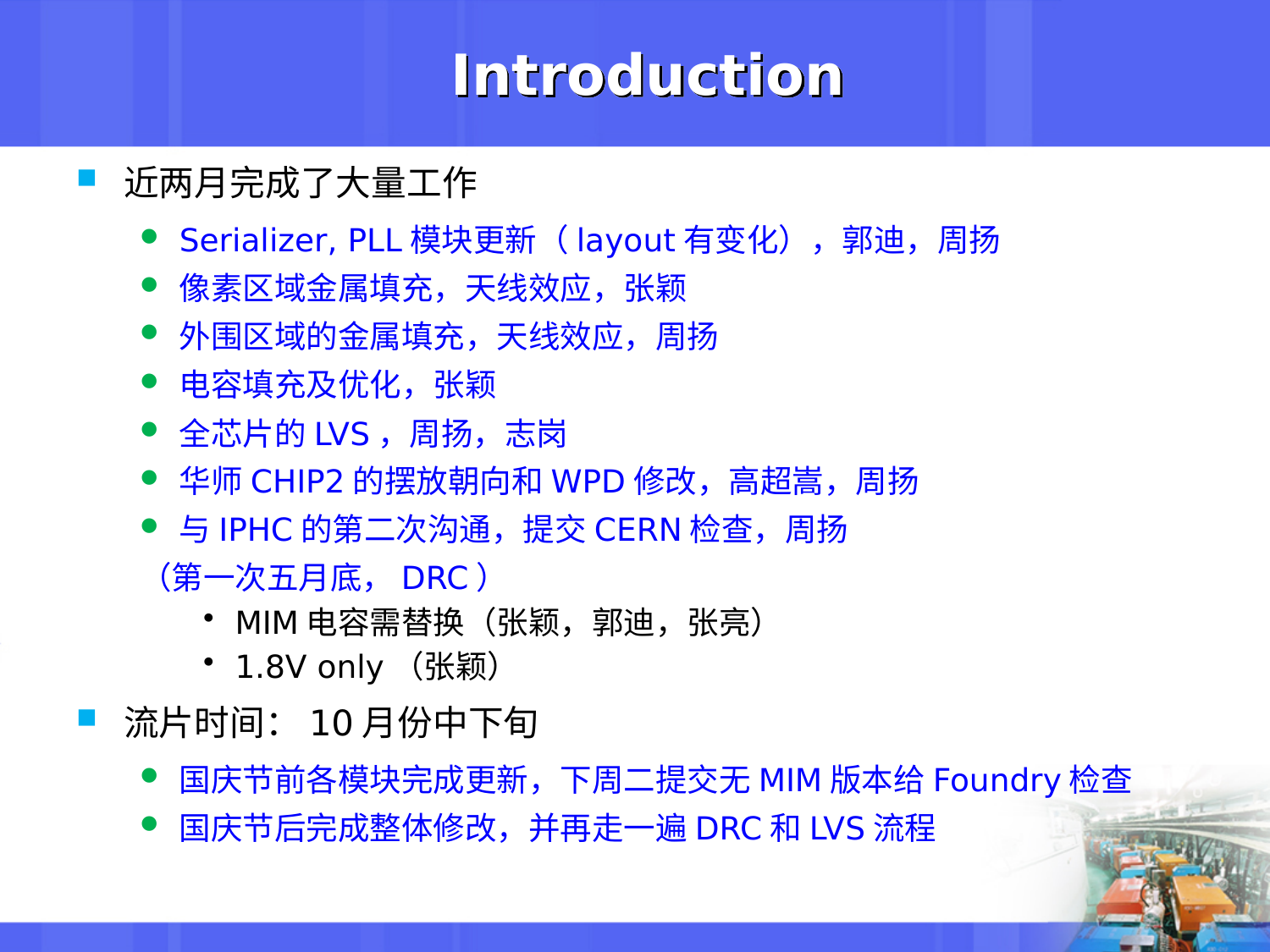

# Introduction
近两月完成了大量工作
Serializer, PLL模块更新（layout有变化），郭迪，周扬
像素区域金属填充，天线效应，张颖
外围区域的金属填充，天线效应，周扬
电容填充及优化，张颖
全芯片的LVS，周扬，志岗
华师CHIP2的摆放朝向和WPD修改，高超嵩，周扬
与IPHC的第二次沟通，提交CERN检查，周扬
（第一次五月底，DRC）
MIM电容需替换（张颖，郭迪，张亮）
1.8V only（张颖）
流片时间：10月份中下旬
国庆节前各模块完成更新，下周二提交无MIM版本给Foundry检查
国庆节后完成整体修改，并再走一遍DRC和LVS流程